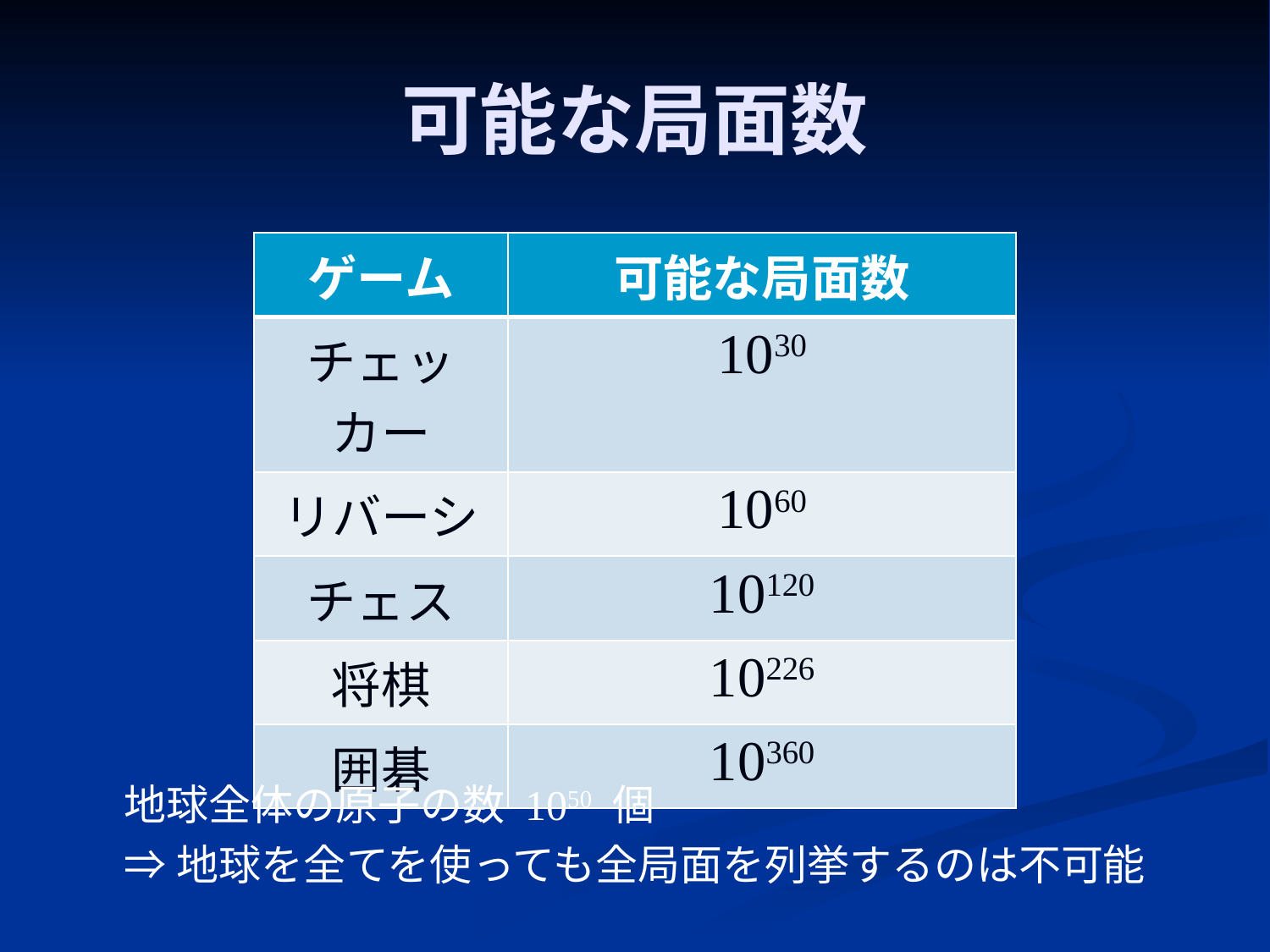

# 可能な局面数
| ゲーム | 可能な局面数 |
| --- | --- |
| チェッカー | 1030 |
| リバーシ | 1060 |
| チェス | 10120 |
| 将棋 | 10226 |
| 囲碁 | 10360 |
地球全体の原子の数 1050 個
⇒地球を全てを使っても全局面を列挙するのは不可能